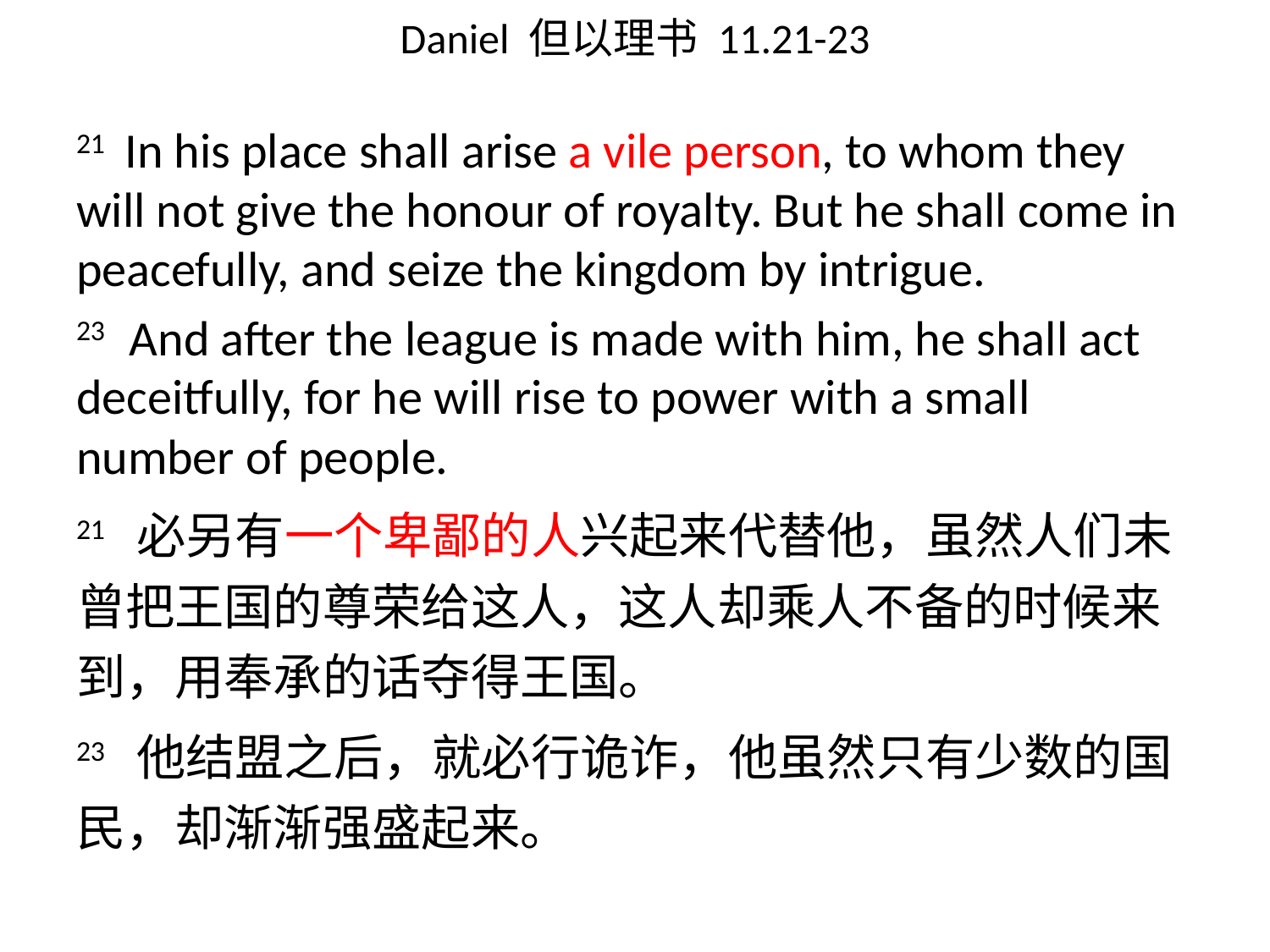

# Daniel 但以理书 11.21-23
21   In his place shall arise a vile person, to whom they will not give the honour of royalty. But he shall come in peacefully, and seize the kingdom by intrigue.
23   And after the league is made with him, he shall act deceitfully, for he will rise to power with a small number of people.
21   必另有一个卑鄙的人兴起来代替他，虽然人们未曾把王国的尊荣给这人，这人却乘人不备的时候来到，用奉承的话夺得王国。
23   他结盟之后，就必行诡诈，他虽然只有少数的国民，却渐渐强盛起来。